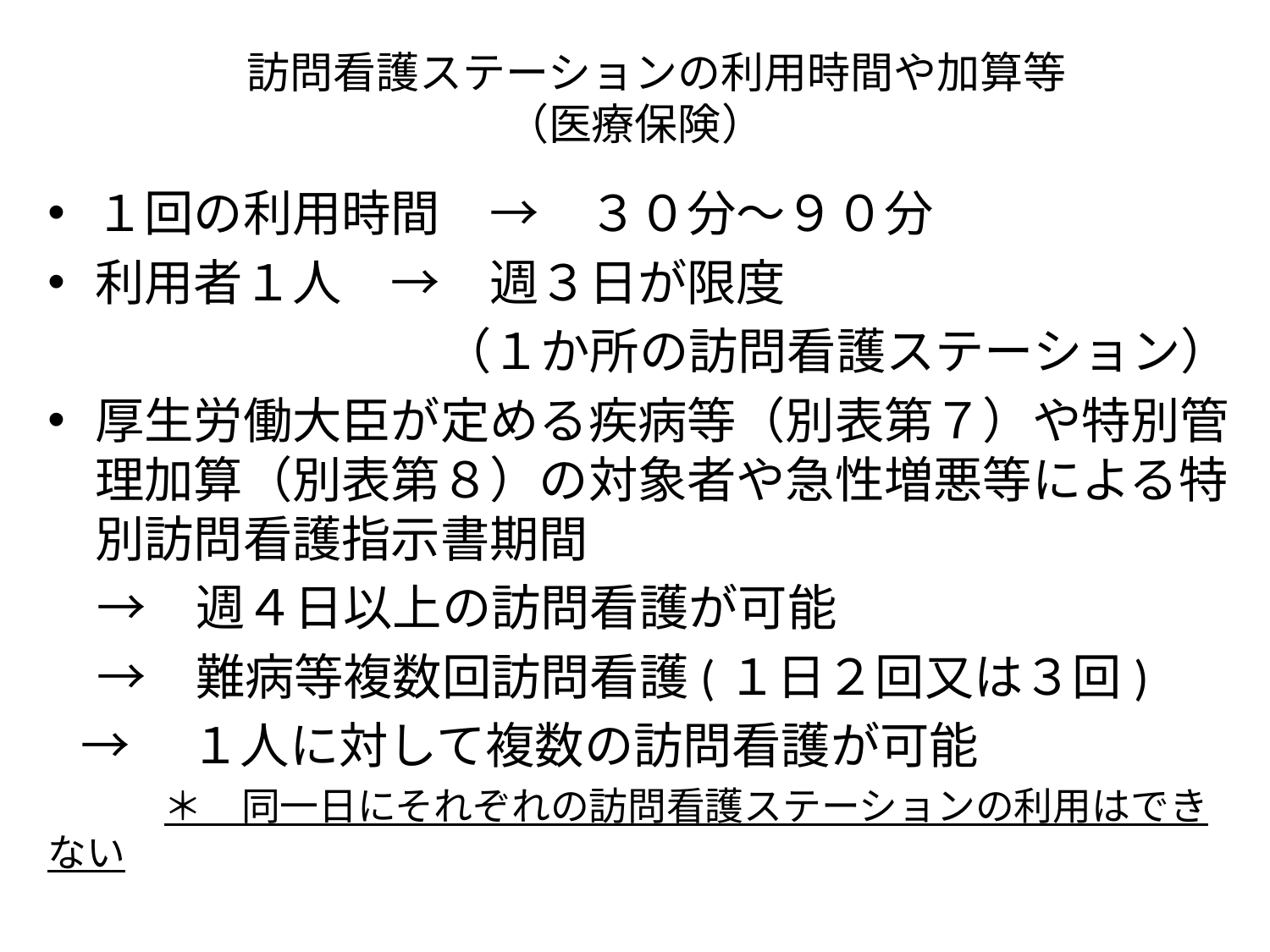

# 訪問看護ステーションの利用時間や加算等 （医療保険）
１回の利用時間　→　３０分～９０分
利用者１人　→　週３日が限度
　　　　　　　　（１か所の訪問看護ステーション）
厚生労働大臣が定める疾病等（別表第７）や特別管理加算（別表第８）の対象者や急性増悪等による特別訪問看護指示書期間
　→　週４日以上の訪問看護が可能
　→　難病等複数回訪問看護(１日２回又は３回)
   →　１人に対して複数の訪問看護が可能
　　　＊　同一日にそれぞれの訪問看護ステーションの利用はできない